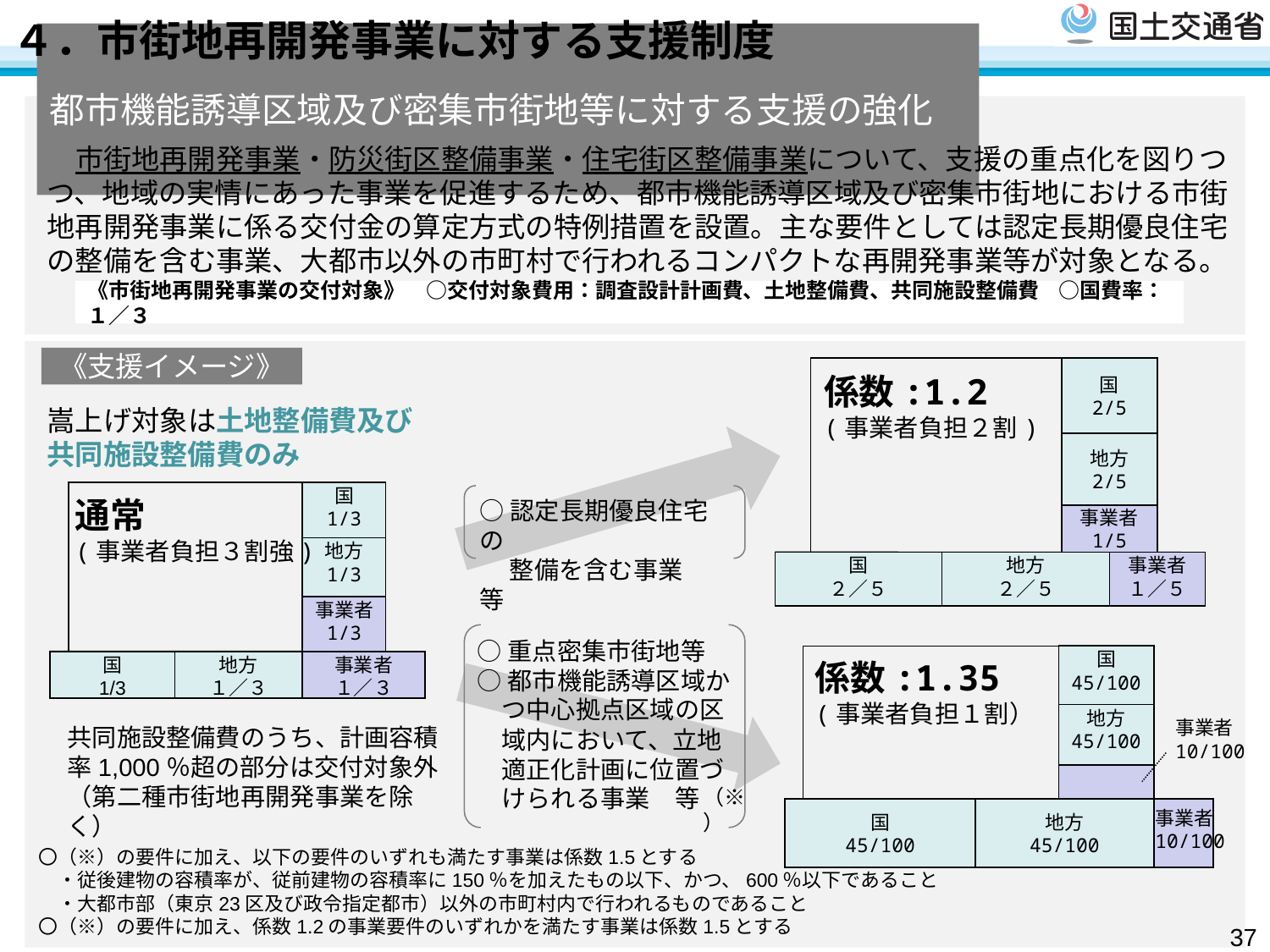

４．市街地再開発事業に対する支援制度
# 都市機能誘導区域及び密集市街地等に対する支援の強化

　市街地再開発事業・防災街区整備事業・住宅街区整備事業について、支援の重点化を図りつつ、地域の実情にあった事業を促進するため、都市機能誘導区域及び密集市街地における市街地再開発事業に係る交付金の算定方式の特例措置を設置。主な要件としては認定長期優良住宅の整備を含む事業、大都市以外の市町村で行われるコンパクトな再開発事業等が対象となる。

《市街地再開発事業の交付対象》　○交付対象費用：調査設計計画費、土地整備費、共同施設整備費    ○国費率：１／３

《支援イメージ》

国
2/5
地方
2/5
事業者
1/5

国
２／５
地方
２／５
事業者
１／５
係数:1.2
(事業者負担２割)
嵩上げ対象は土地整備費及び共同施設整備費のみ

国
1/3
地方
1/3
事業者
1/3

国
1/3
地方
１／３
事業者
１／３

○認定長期優良住宅の
　 整備を含む事業　等
通常
(事業者負担３割強)

○重点密集市街地等
○都市機能誘導区域かつ中心拠点区域の区域内において、立地適正化計画に位置づけられる事業　等
国
45/100

地方
45/100
事業者
10/100

地方
45/100
国
45/100

事業者
10/100
係数:1.35
(事業者負担１割）

共同施設整備費のうち、計画容積率1,000％超の部分は交付対象外（第二種市街地再開発事業を除く）
（※）
〇（※）の要件に加え、以下の要件のいずれも満たす事業は係数1.5とする
　・従後建物の容積率が、従前建物の容積率に150％を加えたもの以下、かつ、600％以下であること
　・大都市部（東京23区及び政令指定都市）以外の市町村内で行われるものであること
〇（※）の要件に加え、係数1.2の事業要件のいずれかを満たす事業は係数1.5とする
37